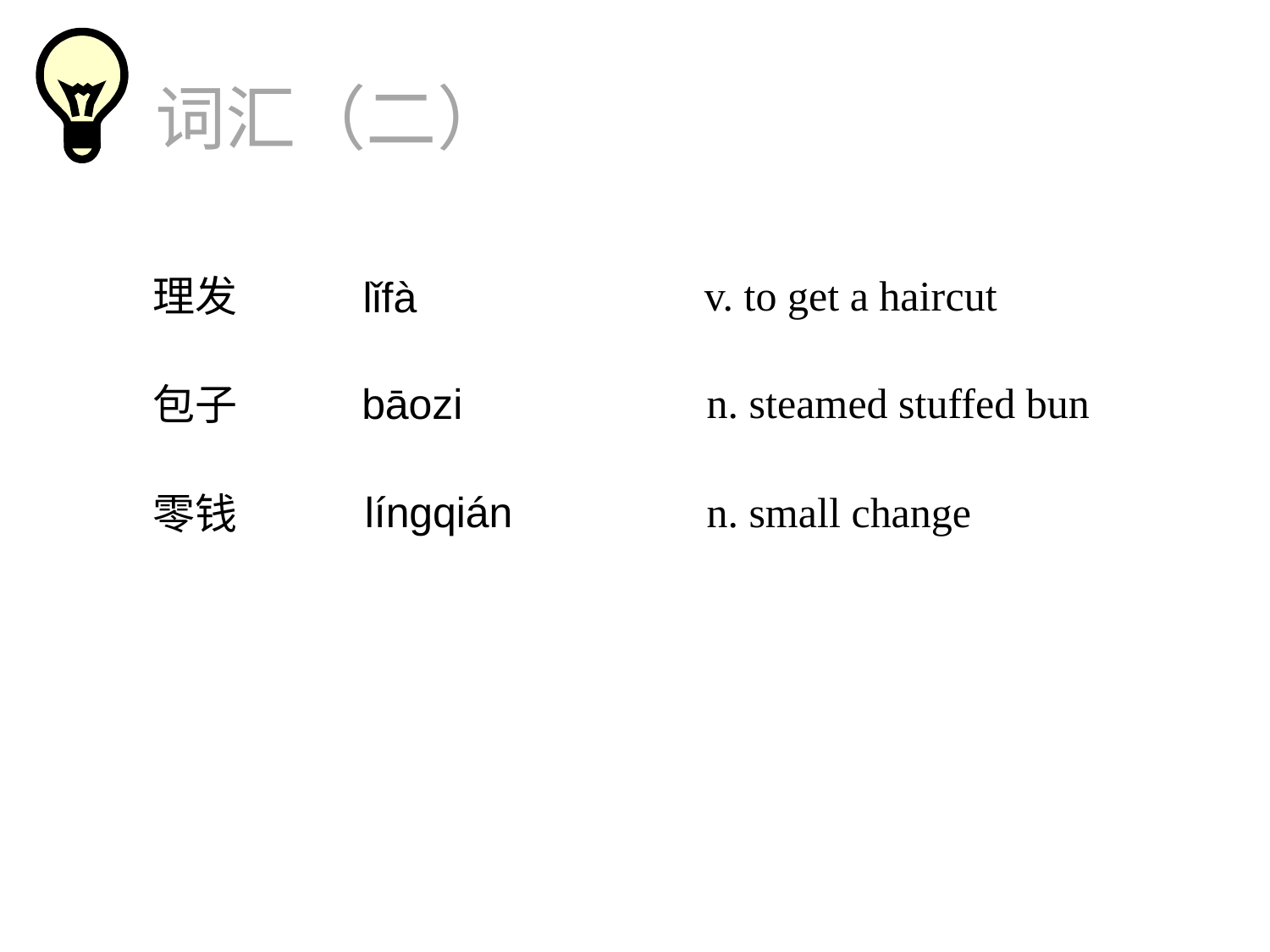

词汇（二）
v. to get a haircut
理发
lǐfà
n. steamed stuffed bun
bāozi
包子
língqián
n. small change
零钱